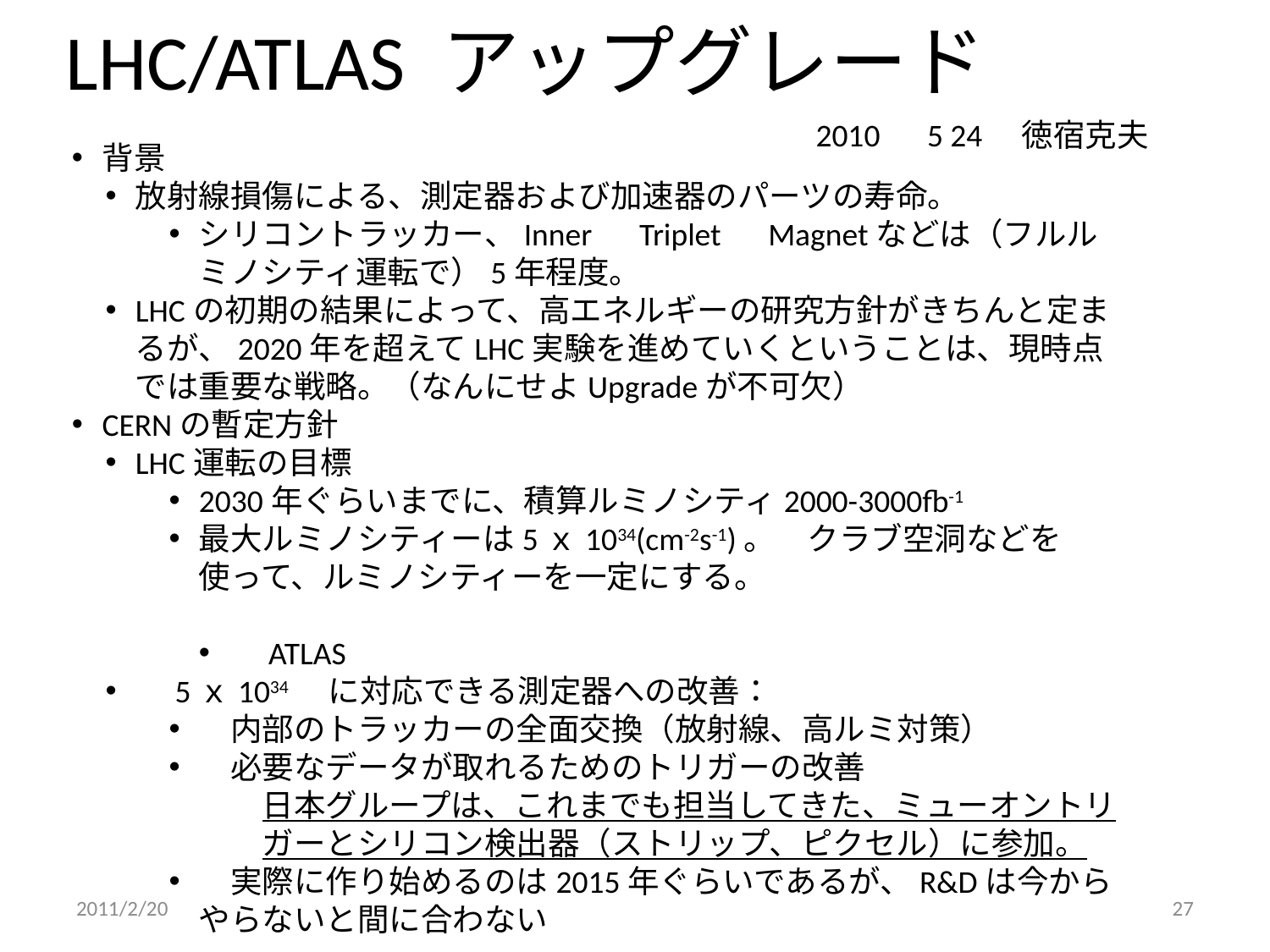

# LHC/ATLAS アップグレード
2010　5 24　徳宿克夫
背景
放射線損傷による、測定器および加速器のパーツの寿命。
シリコントラッカー、Inner　Triplet　Magnetなどは（フルルミノシティ運転で）5年程度。
LHCの初期の結果によって、高エネルギーの研究方針がきちんと定まるが、2020年を超えてLHC実験を進めていくということは、現時点では重要な戦略。（なんにせよUpgradeが不可欠）
CERNの暫定方針
LHC運転の目標
2030年ぐらいまでに、積算ルミノシティ2000-3000fb-1
最大ルミノシティーは5ｘ1034(cm-2s-1)。　クラブ空洞などを使って、ルミノシティーを一定にする。

　ATLAS
　5ｘ1034　に対応できる測定器への改善：
　内部のトラッカーの全面交換（放射線、高ルミ対策）
　必要なデータが取れるためのトリガーの改善
日本グループは、これまでも担当してきた、ミューオントリガーとシリコン検出器（ストリップ、ピクセル）に参加。
　実際に作り始めるのは2015年ぐらいであるが、R&Dは今からやらないと間に合わない
2011/2/20
27